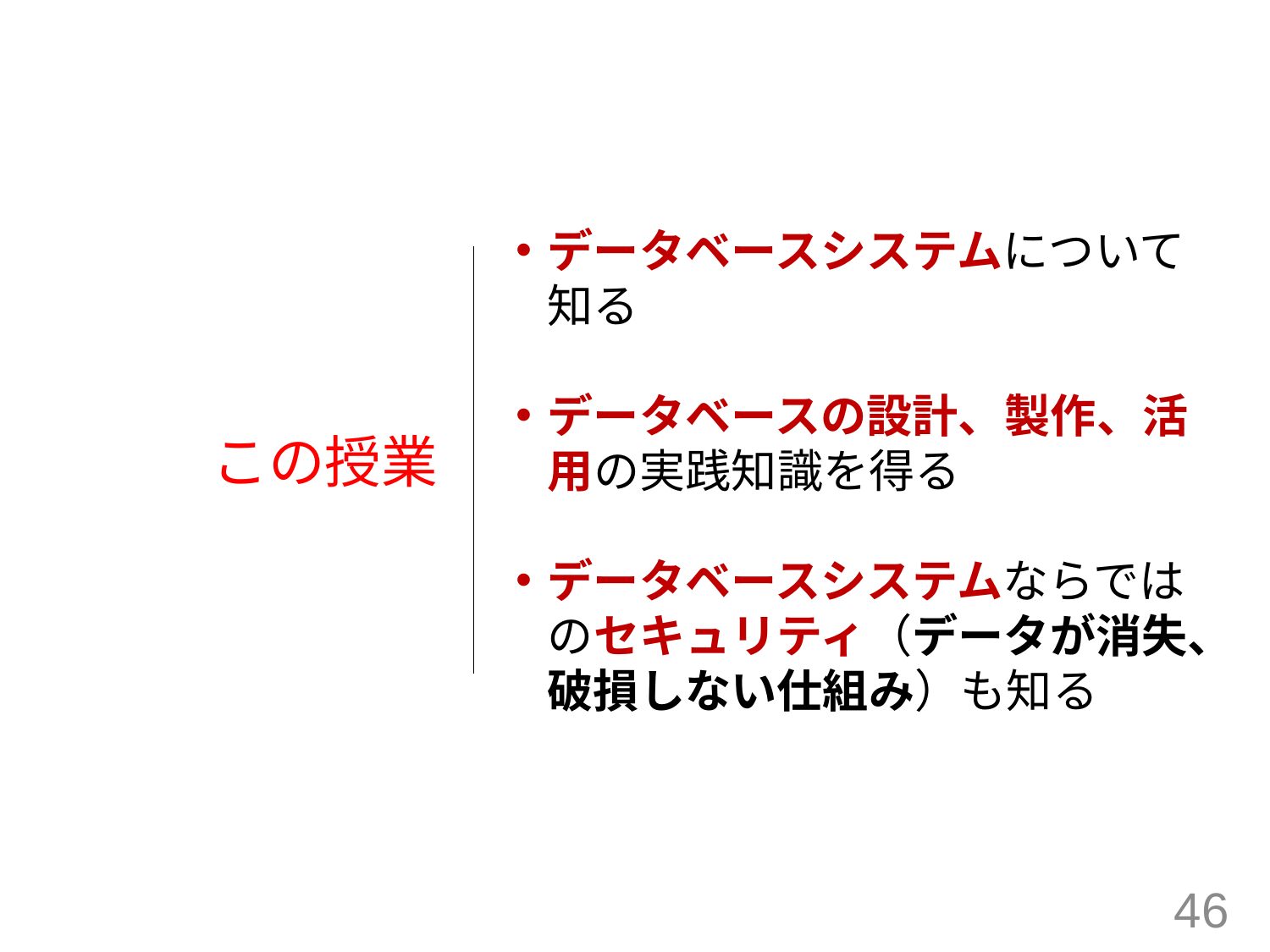

データベースシステムについて知る

データベースの設計、製作、活用の実践知識を得る

データベースシステムならではのセキュリティ（データが消失、破損しない仕組み）も知る

# この授業
46